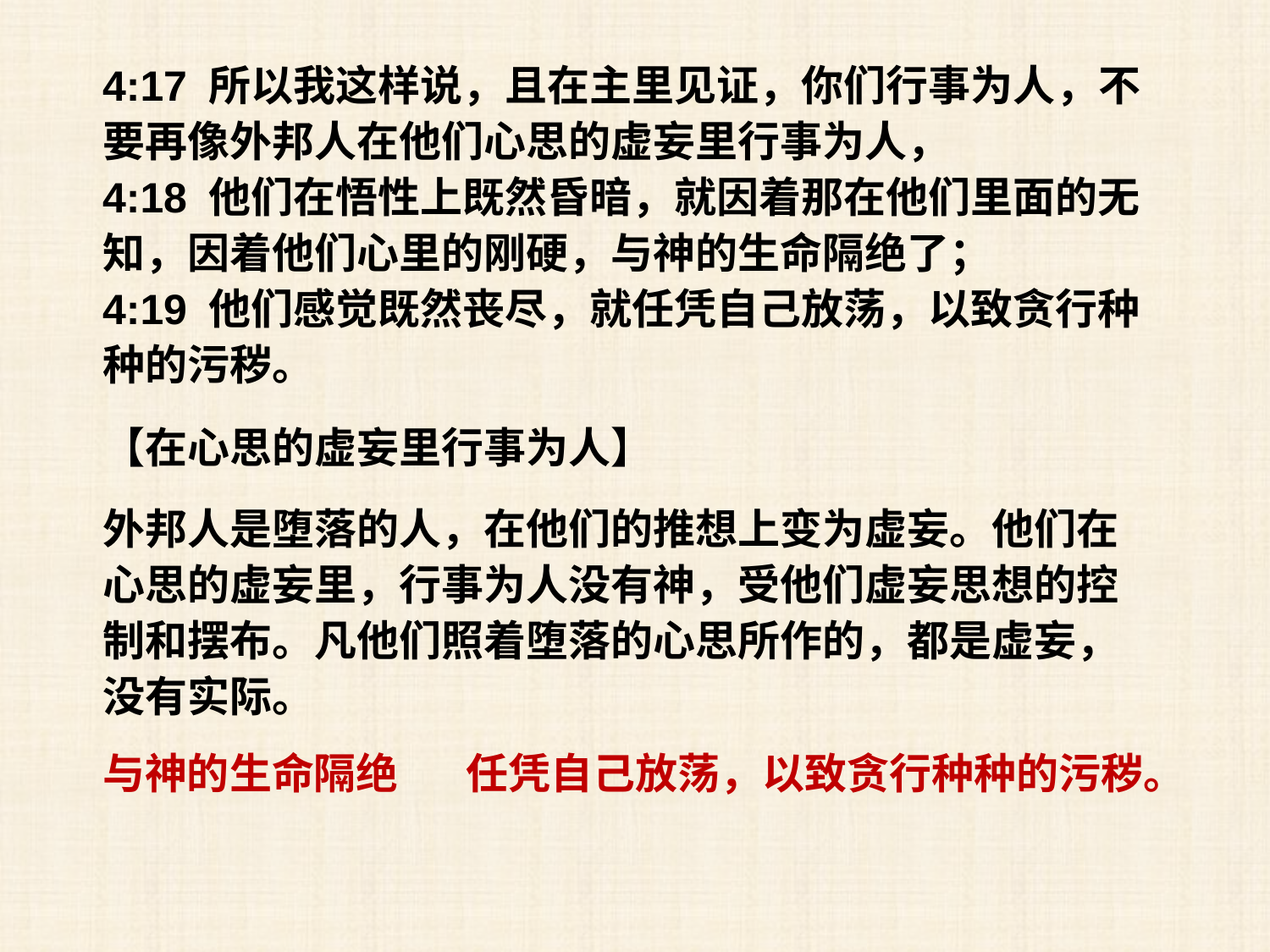

4:17 所以我这样说，且在主里见证，你们行事为人，不要再像外邦人在他们心思的虚妄里行事为人，
4:18 他们在悟性上既然昏暗，就因着那在他们里面的无知，因着他们心里的刚硬，与神的生命隔绝了；
4:19 他们感觉既然丧尽，就任凭自己放荡，以致贪行种种的污秽。
【在心思的虚妄里行事为人】
外邦人是堕落的人，在他们的推想上变为虚妄。他们在心思的虚妄里，行事为人没有神，受他们虚妄思想的控制和摆布。凡他们照着堕落的心思所作的，都是虚妄，没有实际。
与神的生命隔绝
任凭自己放荡，以致贪行种种的污秽。